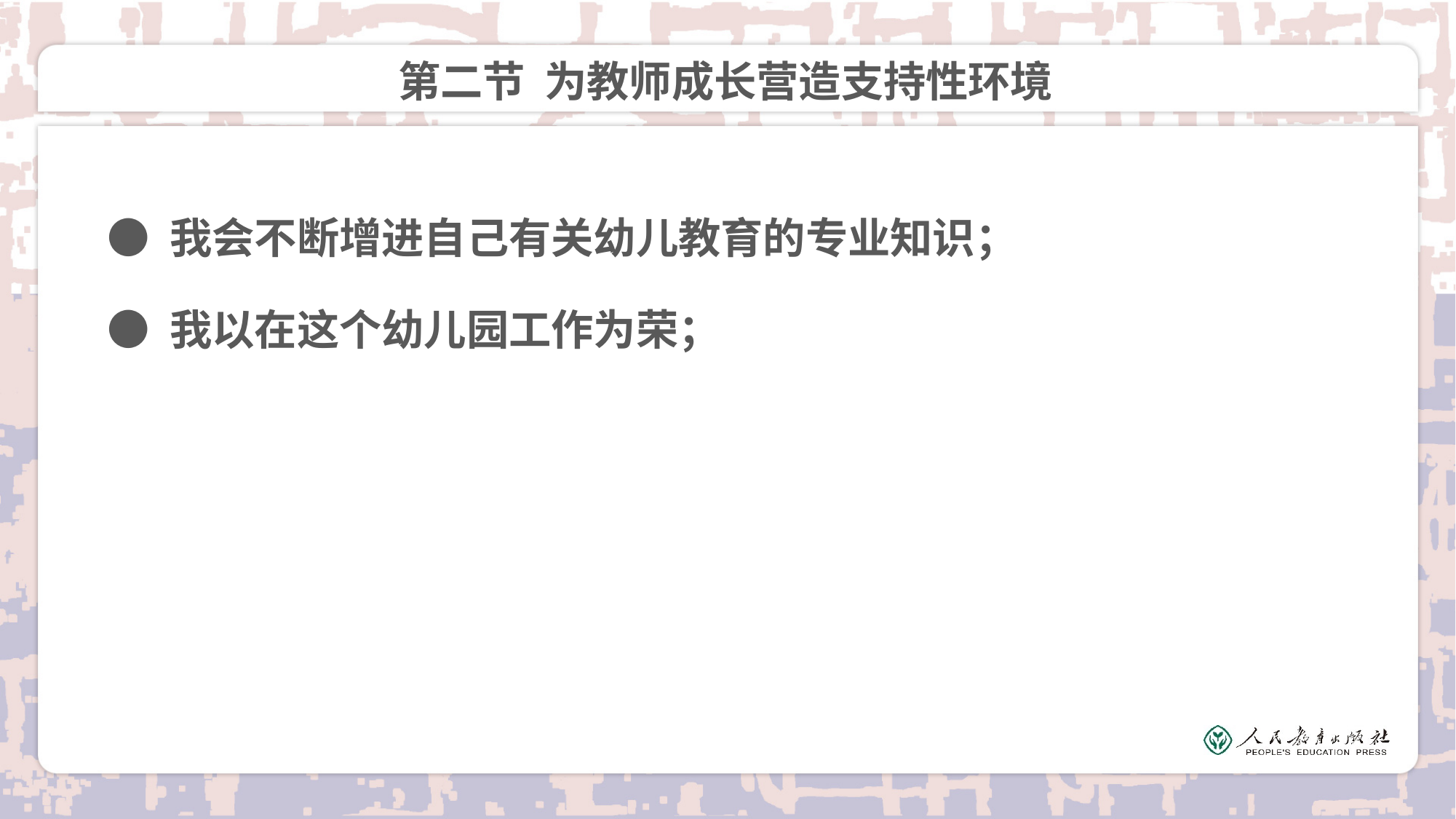

# 第二节  为教师成长营造支持性环境
● 我会不断增进自己有关幼儿教育的专业知识；
● 我以在这个幼儿园工作为荣；